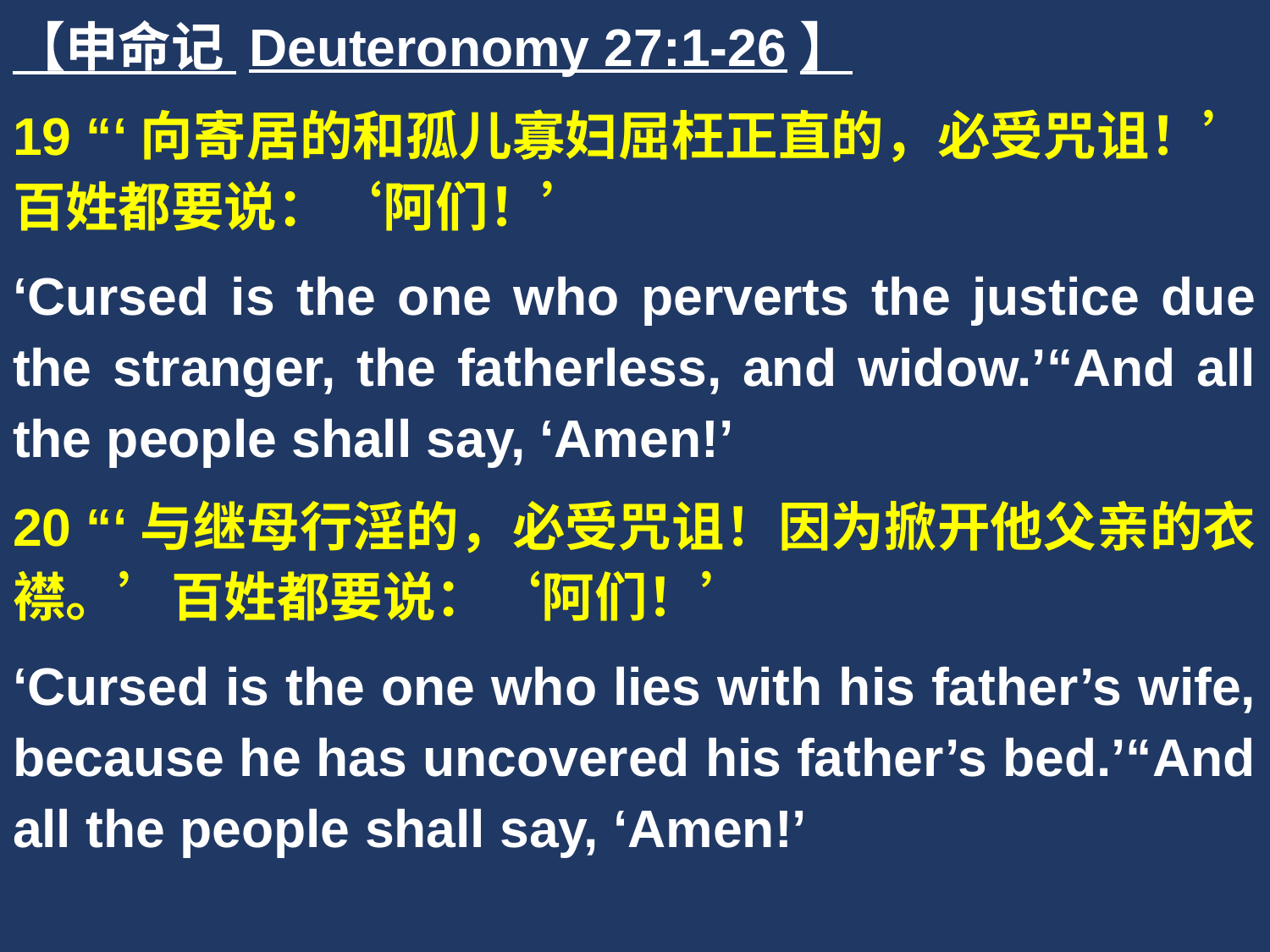

【申命记 Deuteronomy 27:1-26】
19 “‘向寄居的和孤儿寡妇屈枉正直的，必受咒诅！’百姓都要说：‘阿们！’
‘Cursed is the one who perverts the justice due the stranger, the fatherless, and widow.’“And all the people shall say, ‘Amen!’
20 “‘与继母行淫的，必受咒诅！因为掀开他父亲的衣襟。’百姓都要说：‘阿们！’
‘Cursed is the one who lies with his father’s wife, because he has uncovered his father’s bed.’“And all the people shall say, ‘Amen!’